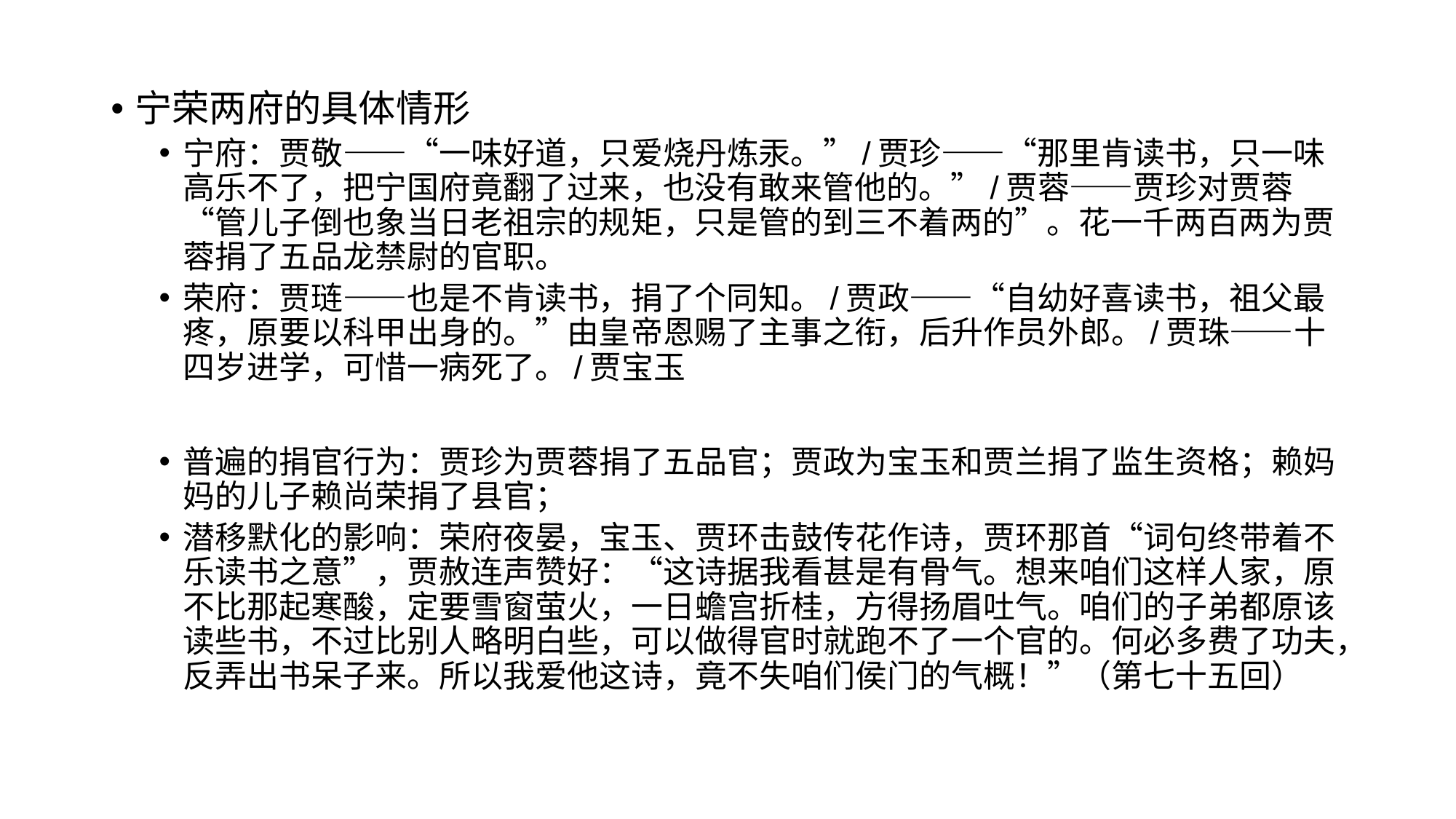

宁荣两府的具体情形
宁府：贾敬——“一味好道，只爱烧丹炼汞。”/贾珍——“那里肯读书，只一味高乐不了，把宁国府竟翻了过来，也没有敢来管他的。”/贾蓉——贾珍对贾蓉“管儿子倒也象当日老祖宗的规矩，只是管的到三不着两的”。花一千两百两为贾蓉捐了五品龙禁尉的官职。
荣府：贾琏——也是不肯读书，捐了个同知。/贾政——“自幼好喜读书，祖父最疼，原要以科甲出身的。”由皇帝恩赐了主事之衔，后升作员外郎。/贾珠——十四岁进学，可惜一病死了。/贾宝玉

普遍的捐官行为：贾珍为贾蓉捐了五品官；贾政为宝玉和贾兰捐了监生资格；赖妈妈的儿子赖尚荣捐了县官；
潜移默化的影响：荣府夜晏，宝玉、贾环击鼓传花作诗，贾环那首“词句终带着不乐读书之意”，贾赦连声赞好：“这诗据我看甚是有骨气。想来咱们这样人家，原不比那起寒酸，定要雪窗萤火，一日蟾宫折桂，方得扬眉吐气。咱们的子弟都原该读些书，不过比别人略明白些，可以做得官时就跑不了一个官的。何必多费了功夫，反弄出书呆子来。所以我爱他这诗，竟不失咱们侯门的气概！”（第七十五回）